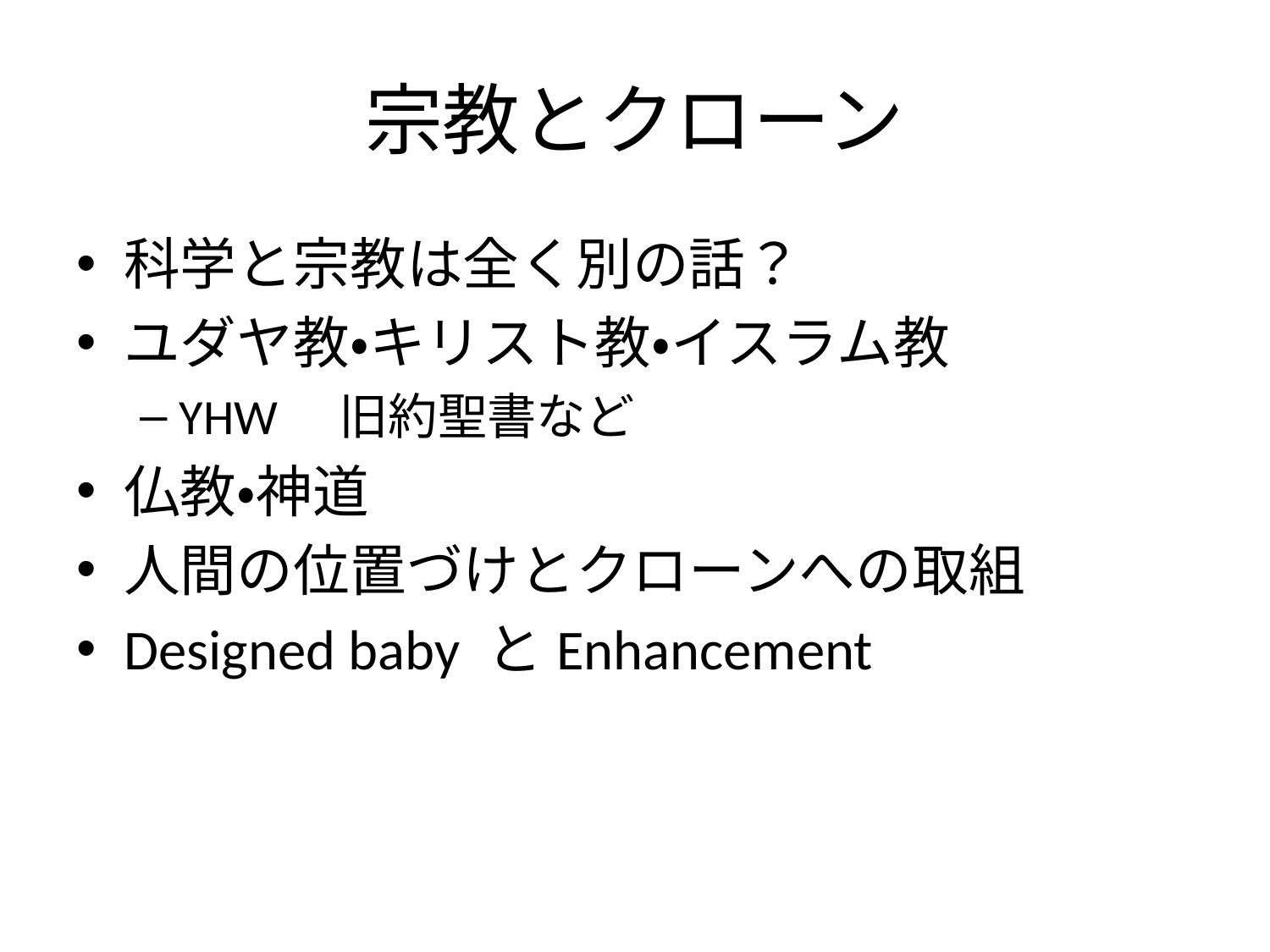

# 宗教とクローン
科学と宗教は全く別の話？
ユダヤ教・キリスト教・イスラム教
YHW　旧約聖書など
仏教・神道
人間の位置づけとクローンへの取組
Designed baby とEnhancement